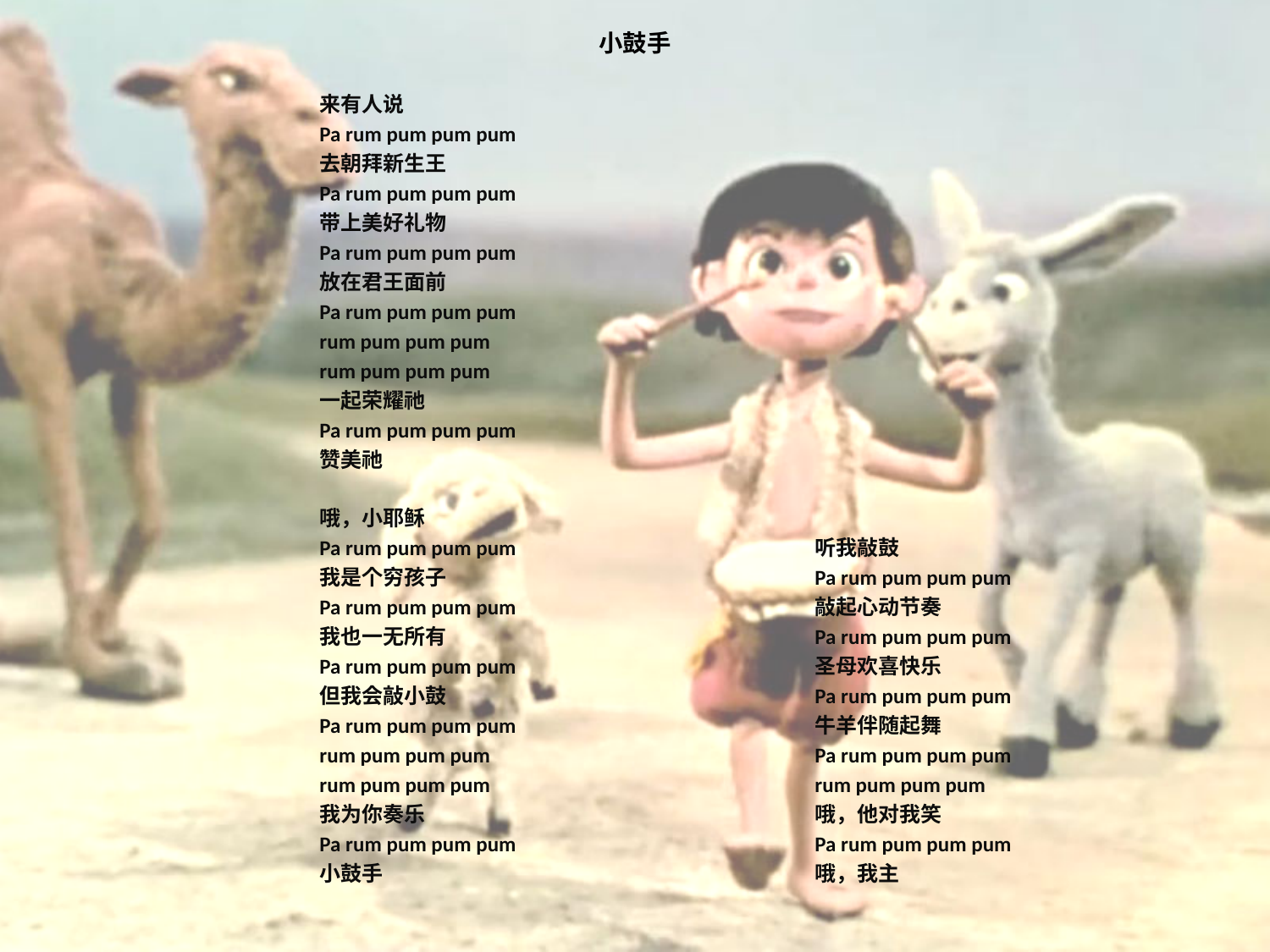

# 小鼓手
来有人说
Pa rum pum pum pum
去朝拜新生王
Pa rum pum pum pum
带上美好礼物
Pa rum pum pum pum
放在君王面前
Pa rum pum pum pum
rum pum pum pum
rum pum pum pum
一起荣耀祂
Pa rum pum pum pum
赞美祂

哦，小耶稣
Pa rum pum pum pum
我是个穷孩子
Pa rum pum pum pum
我也一无所有
Pa rum pum pum pum
但我会敲小鼓
Pa rum pum pum pum
rum pum pum pum
rum pum pum pum
我为你奏乐
Pa rum pum pum pum
小鼓手

听我敲鼓
Pa rum pum pum pum
敲起心动节奏
Pa rum pum pum pum
圣母欢喜快乐
Pa rum pum pum pum
牛羊伴随起舞
Pa rum pum pum pum
rum pum pum pum
哦，他对我笑
Pa rum pum pum pum
哦，我主